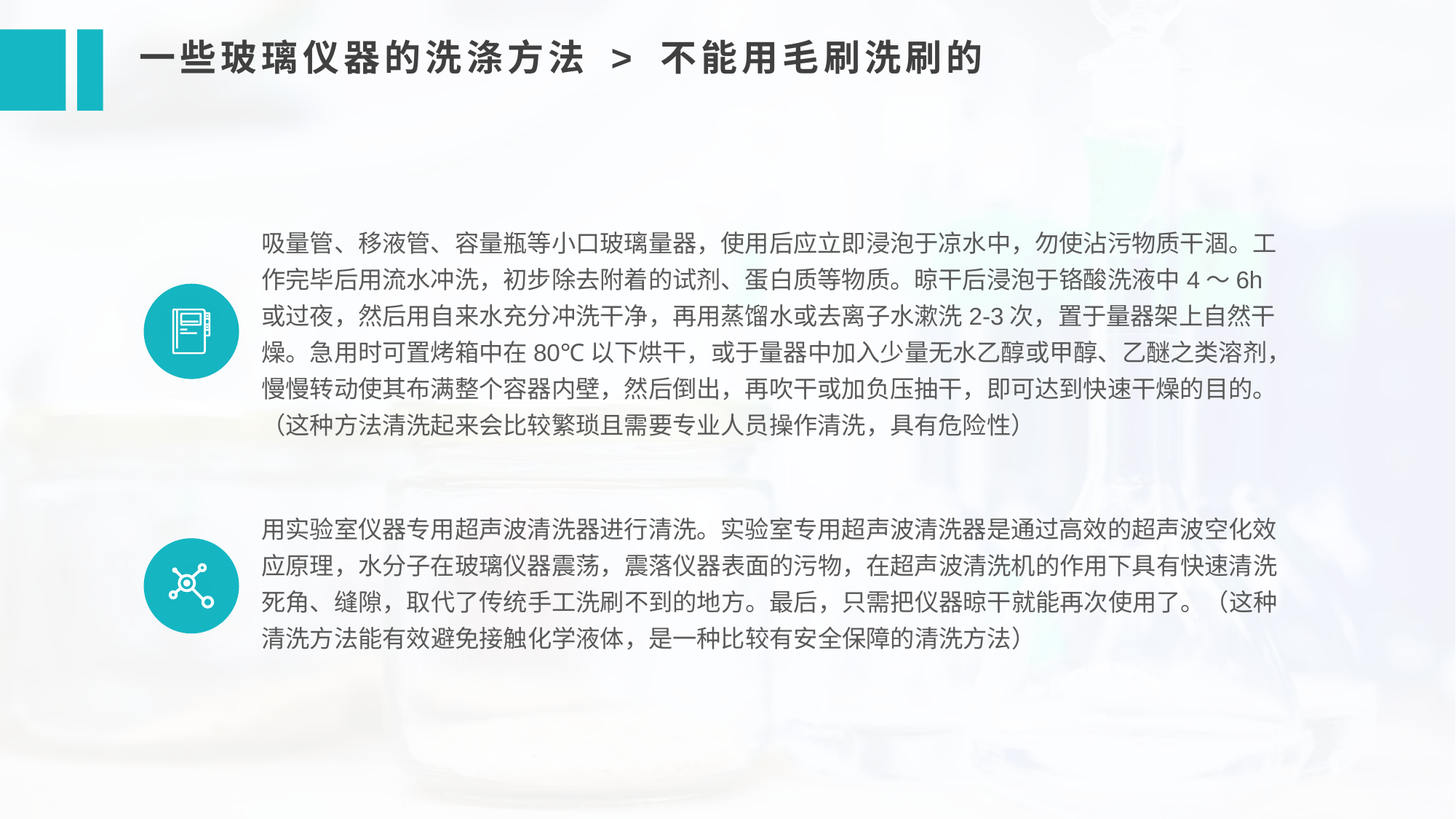

一些玻璃仪器的洗涤方法 > 不能用毛刷洗刷的
吸量管、移液管、容量瓶等小口玻璃量器，使用后应立即浸泡于凉水中，勿使沾污物质干涸。工作完毕后用流水冲洗，初步除去附着的试剂、蛋白质等物质。晾干后浸泡于铬酸洗液中4～6h或过夜，然后用自来水充分冲洗干净，再用蒸馏水或去离子水漱洗2-3次，置于量器架上自然干燥。急用时可置烤箱中在80℃以下烘干，或于量器中加入少量无水乙醇或甲醇、乙醚之类溶剂，慢慢转动使其布满整个容器内壁，然后倒出，再吹干或加负压抽干，即可达到快速干燥的目的。（这种方法清洗起来会比较繁琐且需要专业人员操作清洗，具有危险性）

用实验室仪器专用超声波清洗器进行清洗。实验室专用超声波清洗器是通过高效的超声波空化效应原理，水分子在玻璃仪器震荡，震落仪器表面的污物，在超声波清洗机的作用下具有快速清洗死角、缝隙，取代了传统手工洗刷不到的地方。最后，只需把仪器晾干就能再次使用了。（这种清洗方法能有效避免接触化学液体，是一种比较有安全保障的清洗方法）